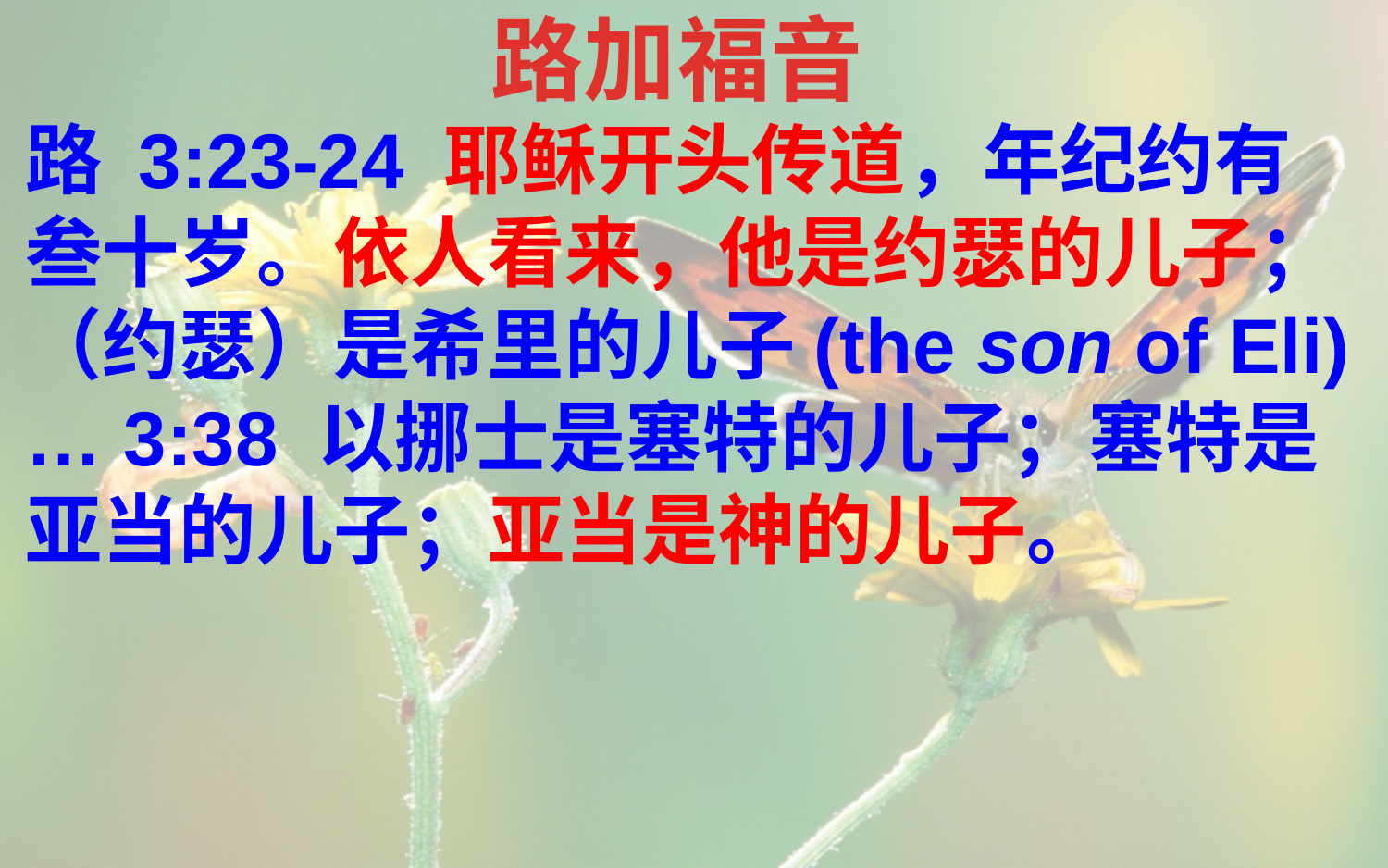

路加福音
路 3:23-24 耶稣开头传道，年纪约有叁十岁。依人看来，他是约瑟的儿子；（约瑟）是希里的儿子(the son of Eli) … 3:38 以挪士是塞特的儿子；塞特是亚当的儿子；亚当是神的儿子。